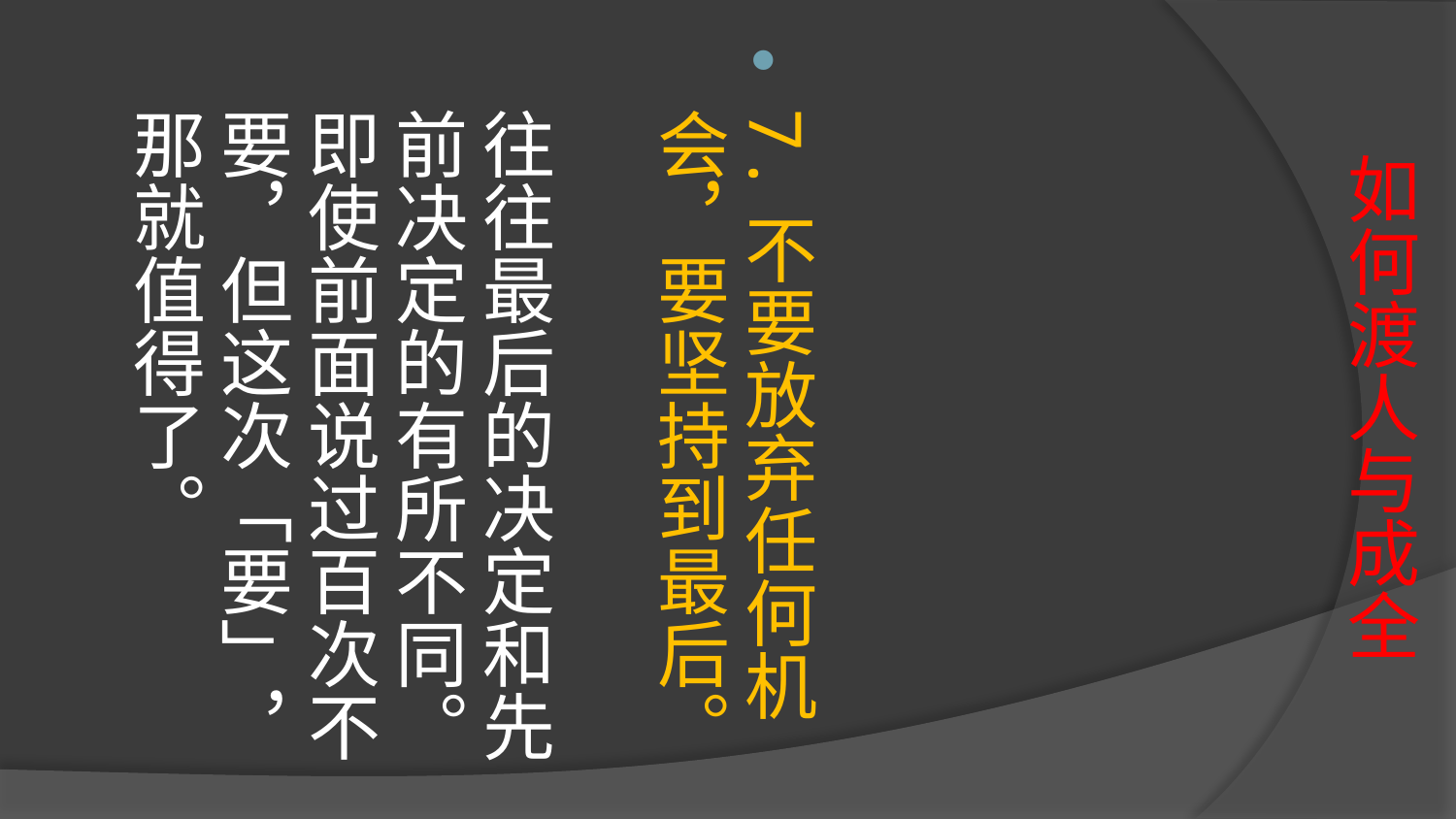

# 如何渡人与成全
7.不要放弃任何机会，要坚持到最后。
往往最后的决定和先前决定的有所不同。 即使前面说过百次不要，但这次「要」，那就值得了。